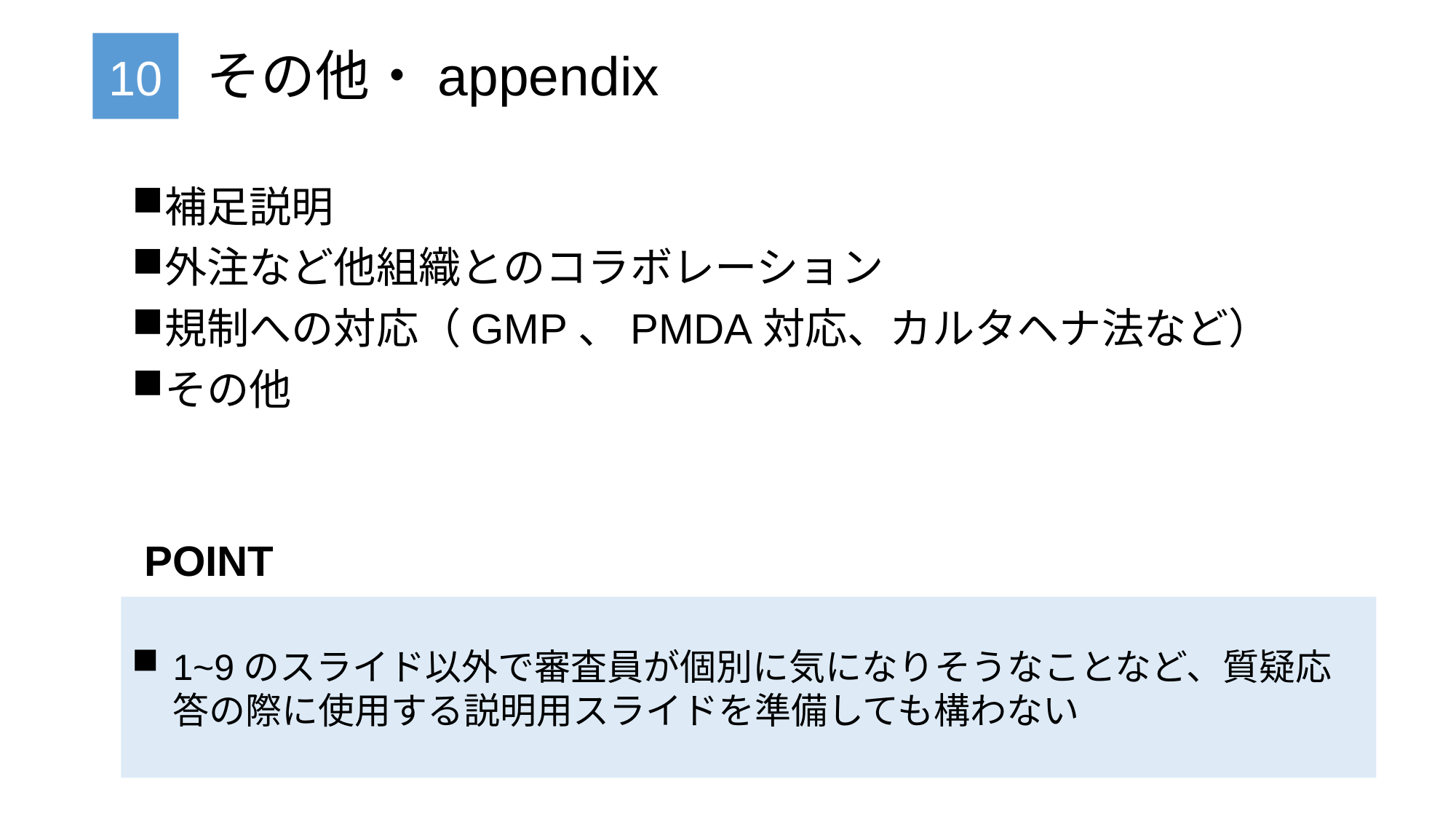

# その他・appendix
10
補足説明
外注など他組織とのコラボレーション
規制への対応（GMP、PMDA対応、カルタヘナ法など）
その他
POINT
1~9のスライド以外で審査員が個別に気になりそうなことなど、質疑応答の際に使用する説明用スライドを準備しても構わない